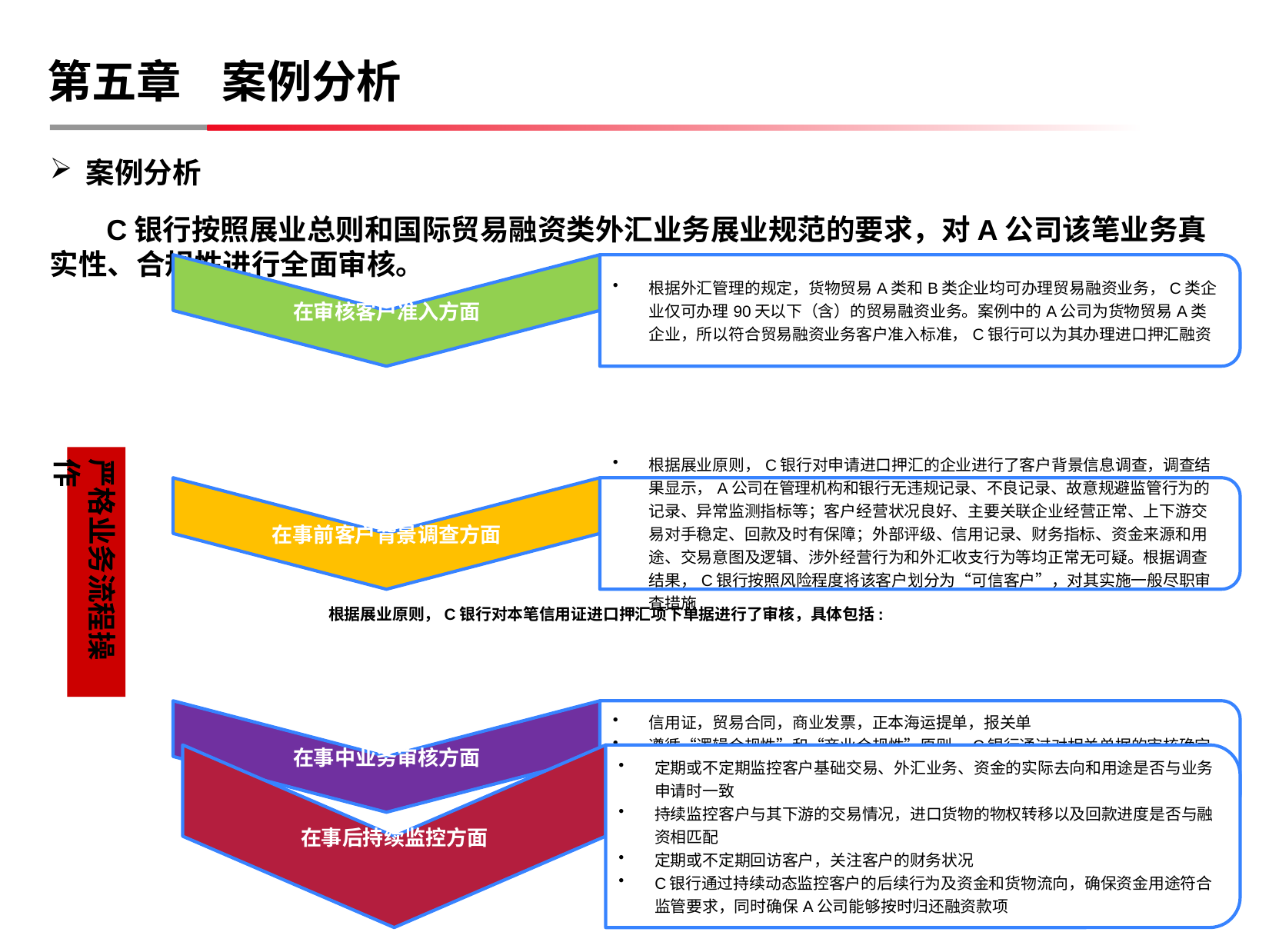

第五章    案例分析
案例分析
       C银行按照展业总则和国际贸易融资类外汇业务展业规范的要求，对A公司该笔业务真实性、合规性进行全面审核。

在审核客户准入方面
根据外汇管理的规定，货物贸易A类和B类企业均可办理贸易融资业务，C类企业仅可办理90天以下（含）的贸易融资业务。案例中的A公司为货物贸易A类企业，所以符合贸易融资业务客户准入标准，C银行可以为其办理进口押汇融资
在事前客户背景调查方面
在事中业务审核方面
信用证，贸易合同，商业发票，正本海运提单，报关单
严格业务流程操作
根据展业原则，C银行对本笔信用证进口押汇项下单据进行了审核，具体包括:
在事后持续监控方面
持续监控客户与其下游的交易情况，进口货物的物权转移以及回款进度是否与融资相匹配
定期或不定期回访客户，关注客户的财务状况
66